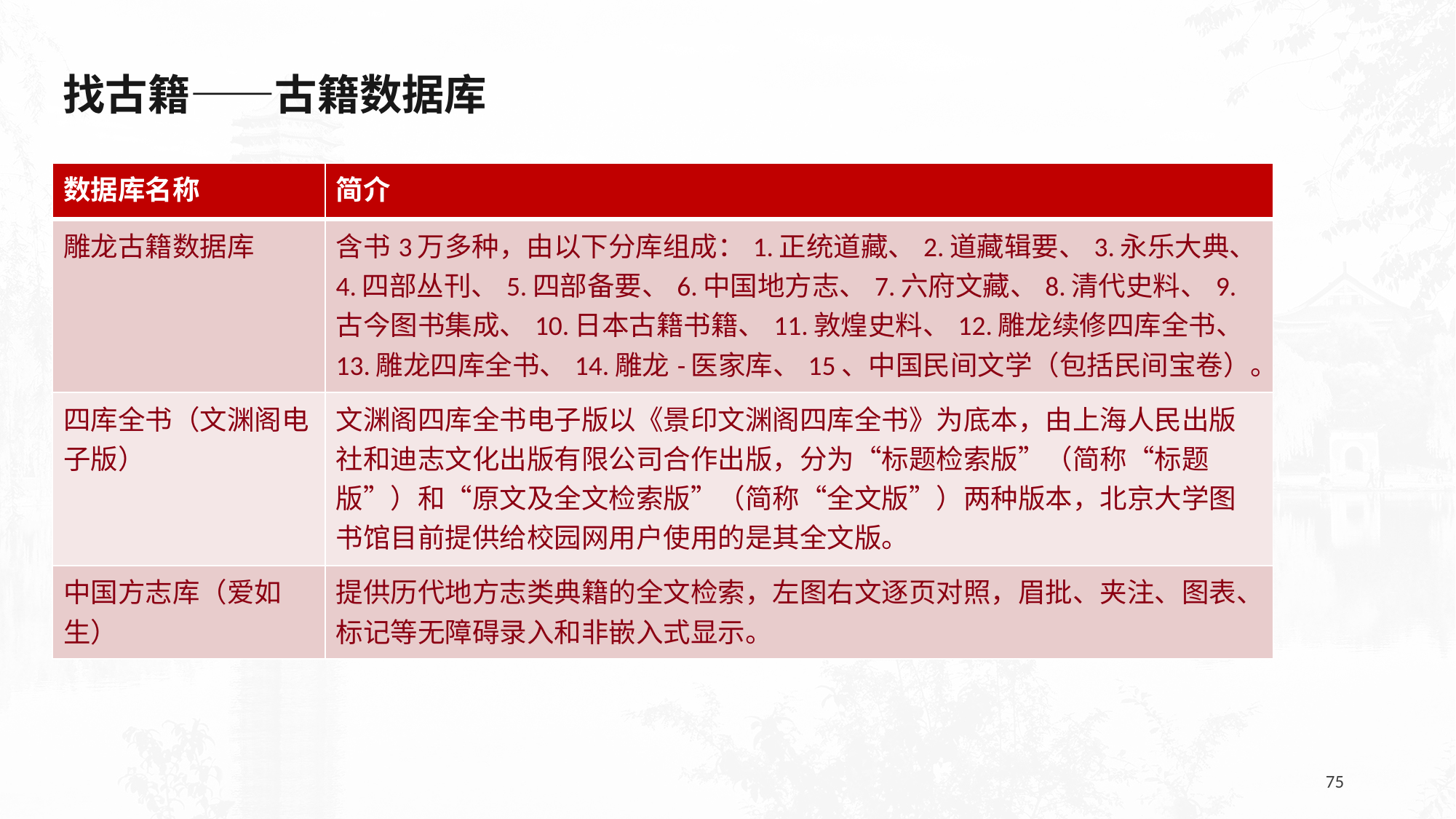

找古籍——古籍数据库

| 数据库名称 | 简介 |
| --- | --- |
| 雕龙古籍数据库 | 含书3万多种，由以下分库组成：1.正统道藏、2.道藏辑要、3.永乐大典、4.四部丛刊、5.四部备要、6.中国地方志、7.六府文藏、8.清代史料、9.古今图书集成、10.日本古籍书籍、11.敦煌史料、12.雕龙续修四库全书、13.雕龙四库全书、14.雕龙-医家库、15、中国民间文学（包括民间宝卷）。 |
| 四库全书（文渊阁电子版） | 文渊阁四库全书电子版以《景印文渊阁四库全书》为底本，由上海人民出版社和迪志文化出版有限公司合作出版，分为“标题检索版”（简称“标题版”）和“原文及全文检索版”（简称“全文版”）两种版本，北京大学图书馆目前提供给校园网用户使用的是其全文版。 |
| 中国方志库（爱如生） | 提供历代地方志类典籍的全文检索，左图右文逐页对照，眉批、夹注、图表、标记等无障碍录入和非嵌入式显示。 |
75